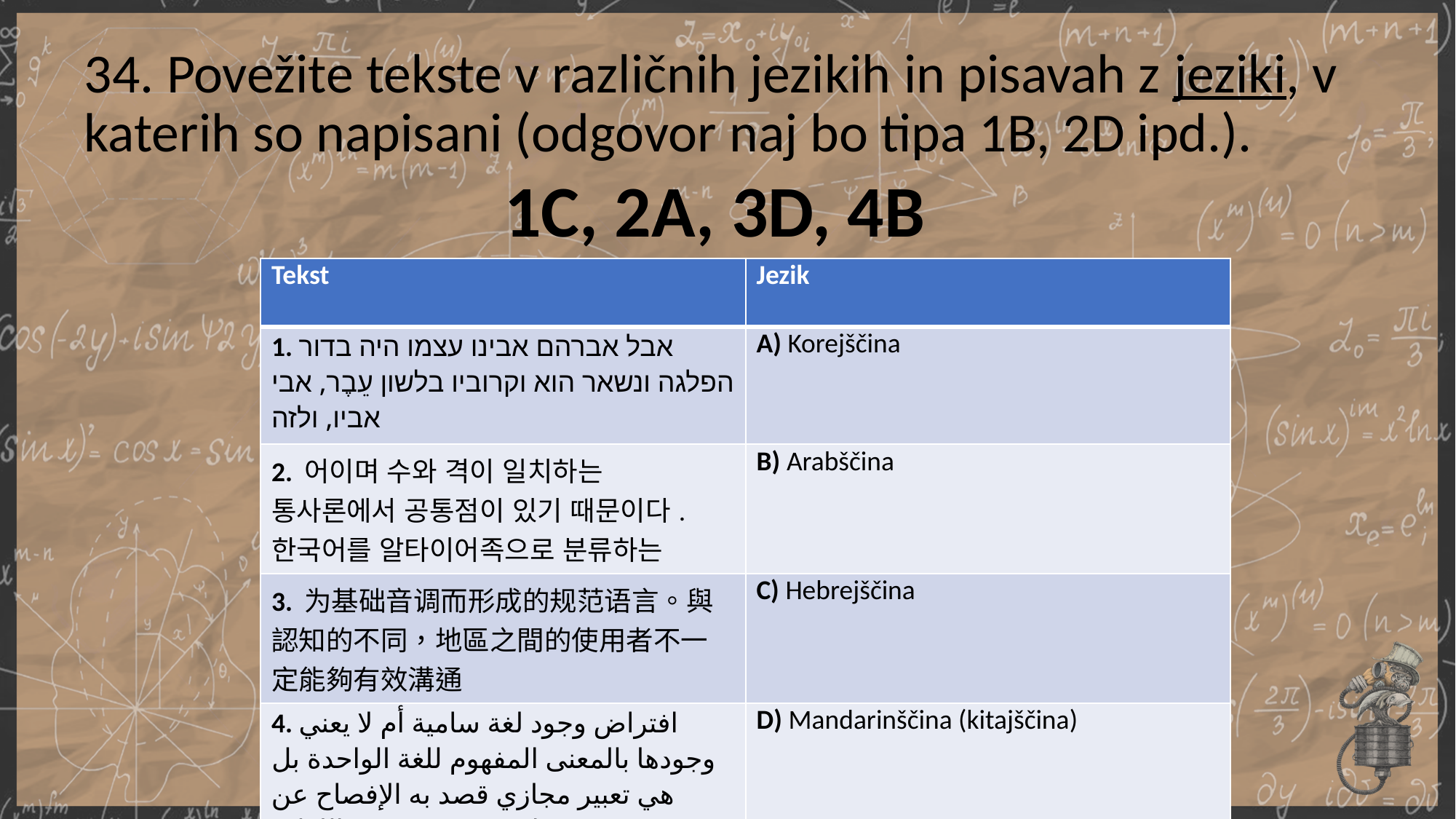

# 34. Povežite tekste v različnih jezikih in pisavah z jeziki, v katerih so napisani (odgovor naj bo tipa 1B, 2D ipd.).
1C, 2A, 3D, 4B
| Tekst | Jezik |
| --- | --- |
| 1. אבל אברהם אבינו עצמו היה בדור הפלגה ונשאר הוא וקרוביו בלשון עֵבֶר, אבי אביו, ולזה | A) Korejščina |
| 2. 어이며 수와 격이 일치하는 통사론에서 공통점이 있기 때문이다. 한국어를 알타이어족으로 분류하는 | B) Arabščina |
| 3. 为基础音调而形成的规范语言。與認知的不同，地區之間的使用者不一定能夠有效溝通 | C) Hebrejščina |
| 4. افتراض وجود لغة سامية أم لا يعني وجودها بالمعنى المفهوم للغة الواحدة بل هي تعبير مجازي قصد به الإفصاح عن تقارب مجموعة من اللغات | D) Mandarinščina (kitajščina) |